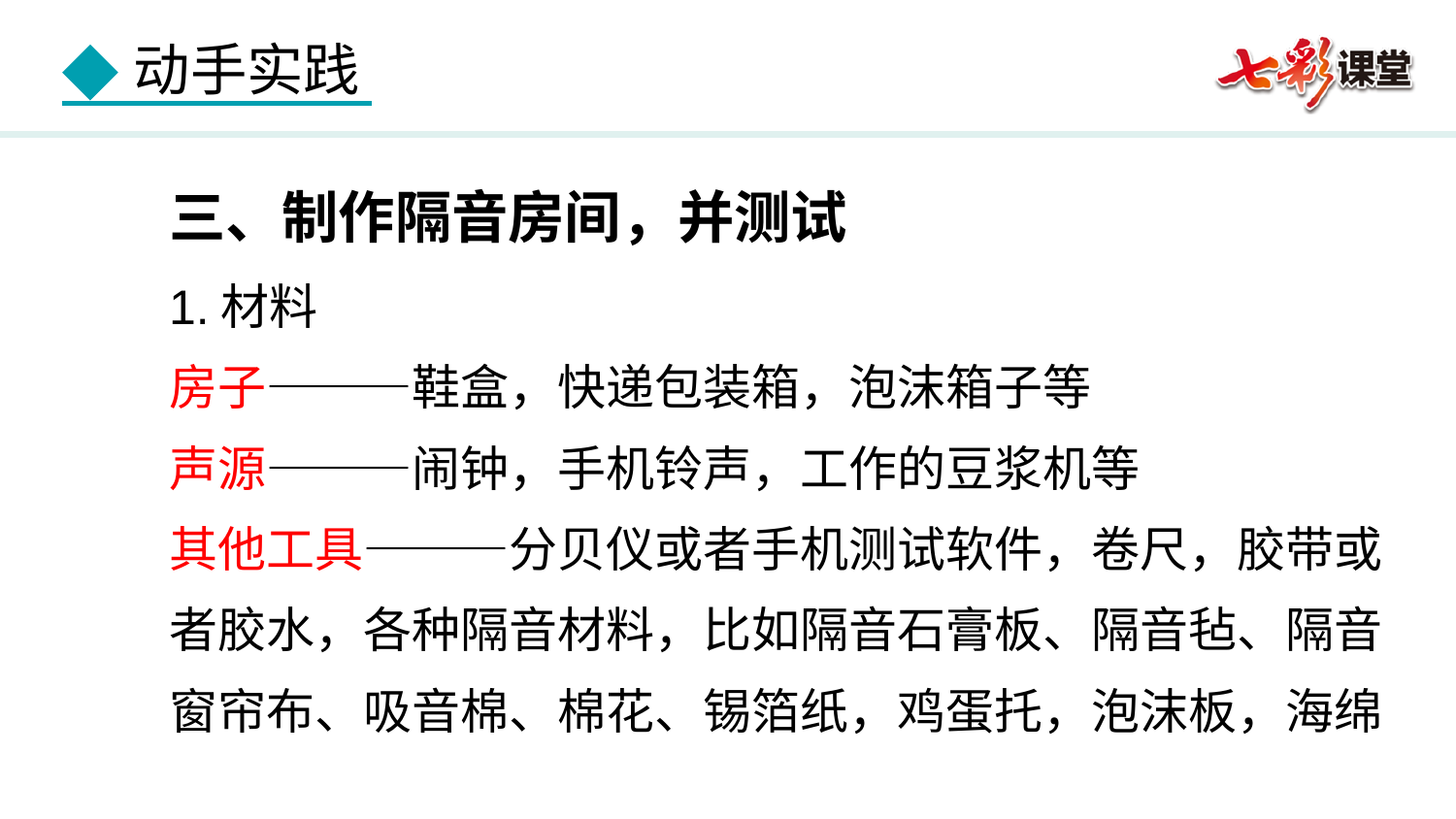

三、制作隔音房间，并测试
1.材料
房子———鞋盒，快递包装箱，泡沫箱子等
声源———闹钟，手机铃声，工作的豆浆机等
其他工具———分贝仪或者手机测试软件，卷尺，胶带或者胶水，各种隔音材料，比如隔音石膏板、隔音毡、隔音窗帘布、吸音棉、棉花、锡箔纸，鸡蛋托，泡沫板，海绵